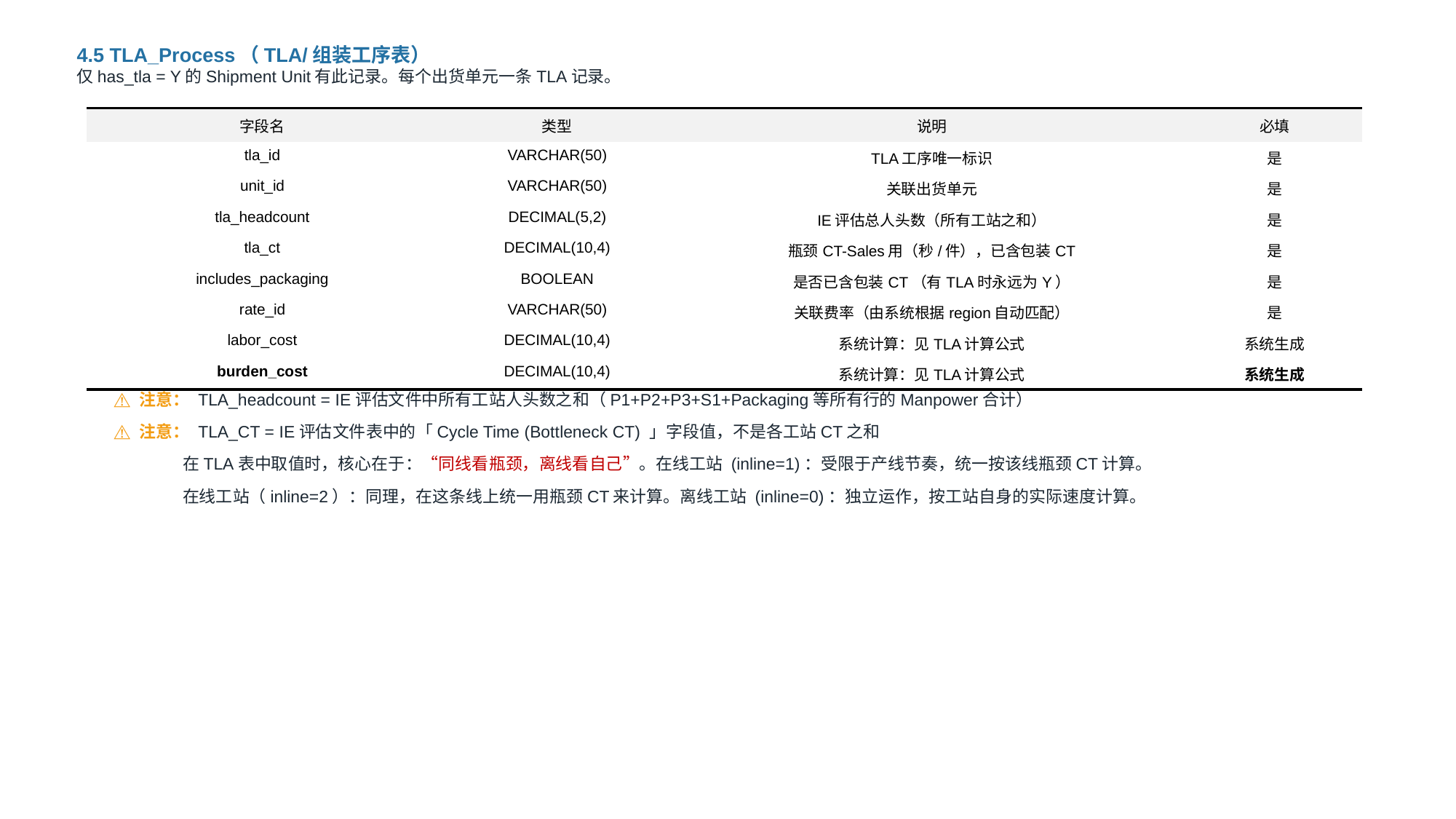

4.5 TLA_Process（TLA/组装工序表）
仅has_tla = Y的Shipment Unit有此记录。每个出货单元一条TLA记录。
| 字段名 | 类型 | 说明 | 必填 |
| --- | --- | --- | --- |
| tla\_id | VARCHAR(50) | TLA工序唯一标识 | 是 |
| unit\_id | VARCHAR(50) | 关联出货单元 | 是 |
| tla\_headcount | DECIMAL(5,2) | IE评估总人头数（所有工站之和） | 是 |
| tla\_ct | DECIMAL(10,4) | 瓶颈CT-Sales用（秒/件），已含包装CT | 是 |
| includes\_packaging | BOOLEAN | 是否已含包装CT（有TLA时永远为Y） | 是 |
| rate\_id | VARCHAR(50) | 关联费率（由系统根据region自动匹配） | 是 |
| labor\_cost | DECIMAL(10,4) | 系统计算：见TLA计算公式 | 系统生成 |
| burden\_cost | DECIMAL(10,4) | 系统计算：见TLA计算公式 | 系统生成 |
⚠ 注意： TLA_headcount = IE评估文件中所有工站人头数之和（P1+P2+P3+S1+Packaging等所有行的Manpower合计）
⚠ 注意： TLA_CT = IE评估文件表中的「Cycle Time (Bottleneck CT) 」字段值，不是各工站CT之和
                 在TLA表中取值时，核心在于：“同线看瓶颈，离线看自己”。在线工站 (inline=1)：受限于产线节奏，统一按该线瓶颈CT计算。
                 在线工站（inline=2）：同理，在这条线上统一用瓶颈CT来计算。离线工站 (inline=0)：独立运作，按工站自身的实际速度计算。